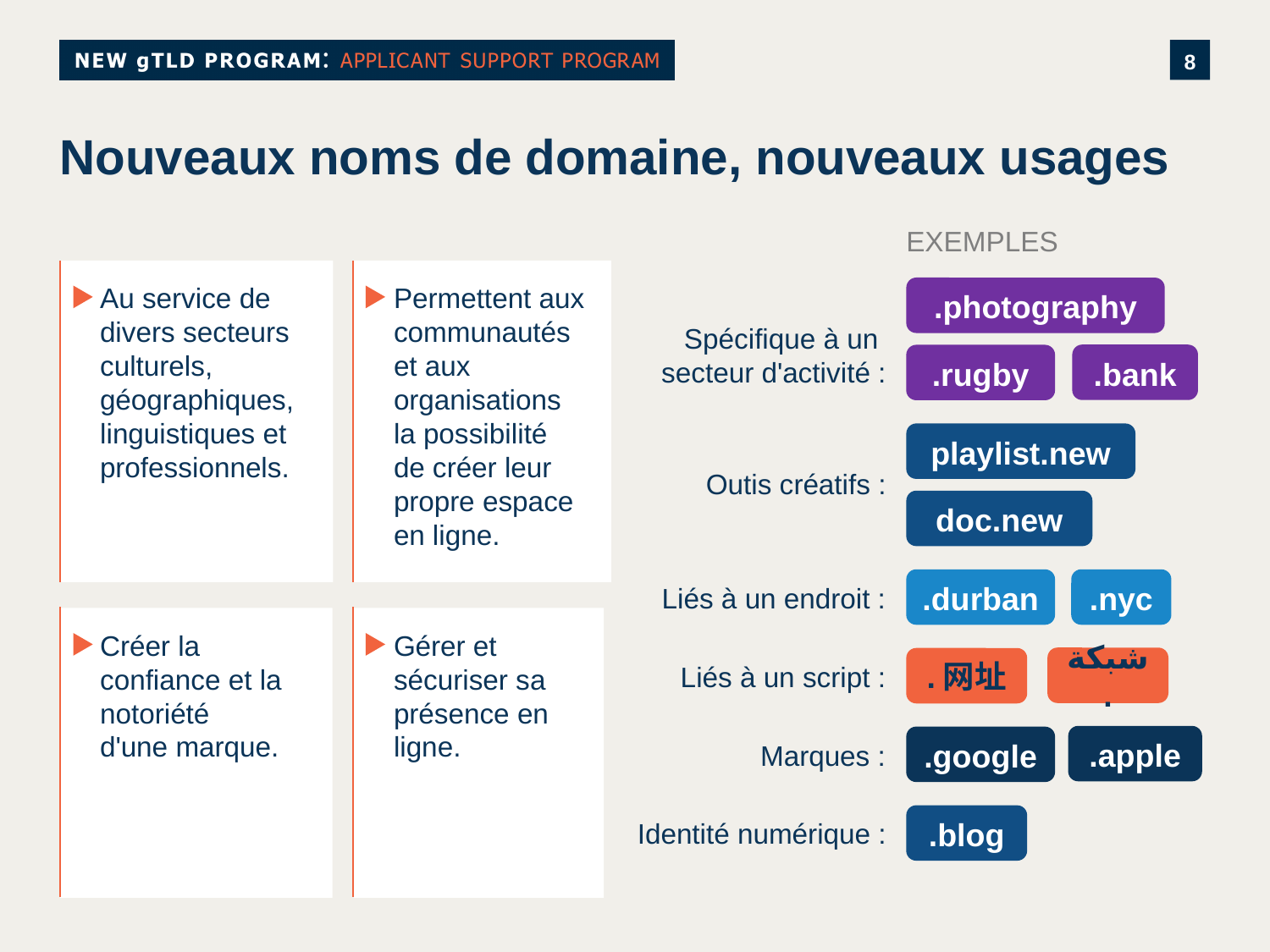

# Nouveaux noms de domaine, nouveaux usages
EXEMPLES
Au service de divers secteurs
culturels, géographiques,
linguistiques et professionnels.
Permettent aux communautés et aux organisations la possibilité de créer leur propre espace en ligne.
.photography

Spécifique à un
secteur d'activité :
.bank
.rugby
playlist.new
Outis créatifs :
doc.new
.durban
.nyc
Liés à un endroit :
Créer la confiance et la notoriété d'une marque.
Gérer et sécuriser sa présence en ligne.

شبكة.
.网址
Liés à un script :
.apple
.google
Marques :
.blog
Identité numérique :